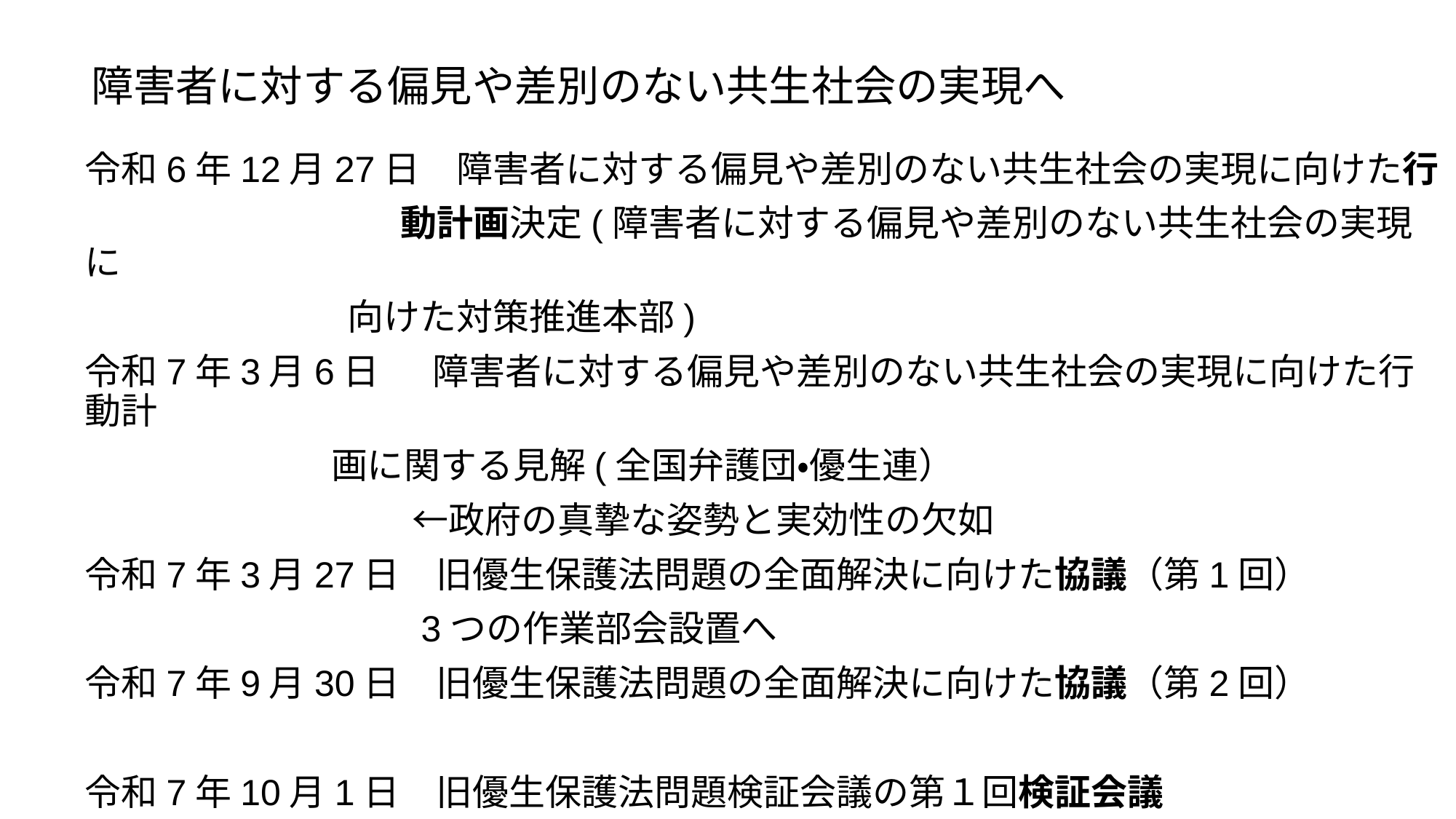

# 障害者に対する偏見や差別のない共生社会の実現へ
令和6年12月27日　障害者に対する偏見や差別のない共生社会の実現に向けた行
　　　　　　　　   動計画決定(障害者に対する偏見や差別のない共生社会の実現に
                               向けた対策推進本部)
令和7年3月6日　  障害者に対する偏見や差別のない共生社会の実現に向けた行動計
                             画に関する見解(全国弁護団・優生連）
　　　　　　　　　←政府の真摯な姿勢と実効性の欠如
令和7年3月27日　旧優生保護法問題の全面解決に向けた協議（第1回）
　　　　　　　　　3つの作業部会設置へ
令和7年9月30日　旧優生保護法問題の全面解決に向けた協議（第2回）

令和7年10月1日　旧優生保護法問題検証会議の第１回検証会議